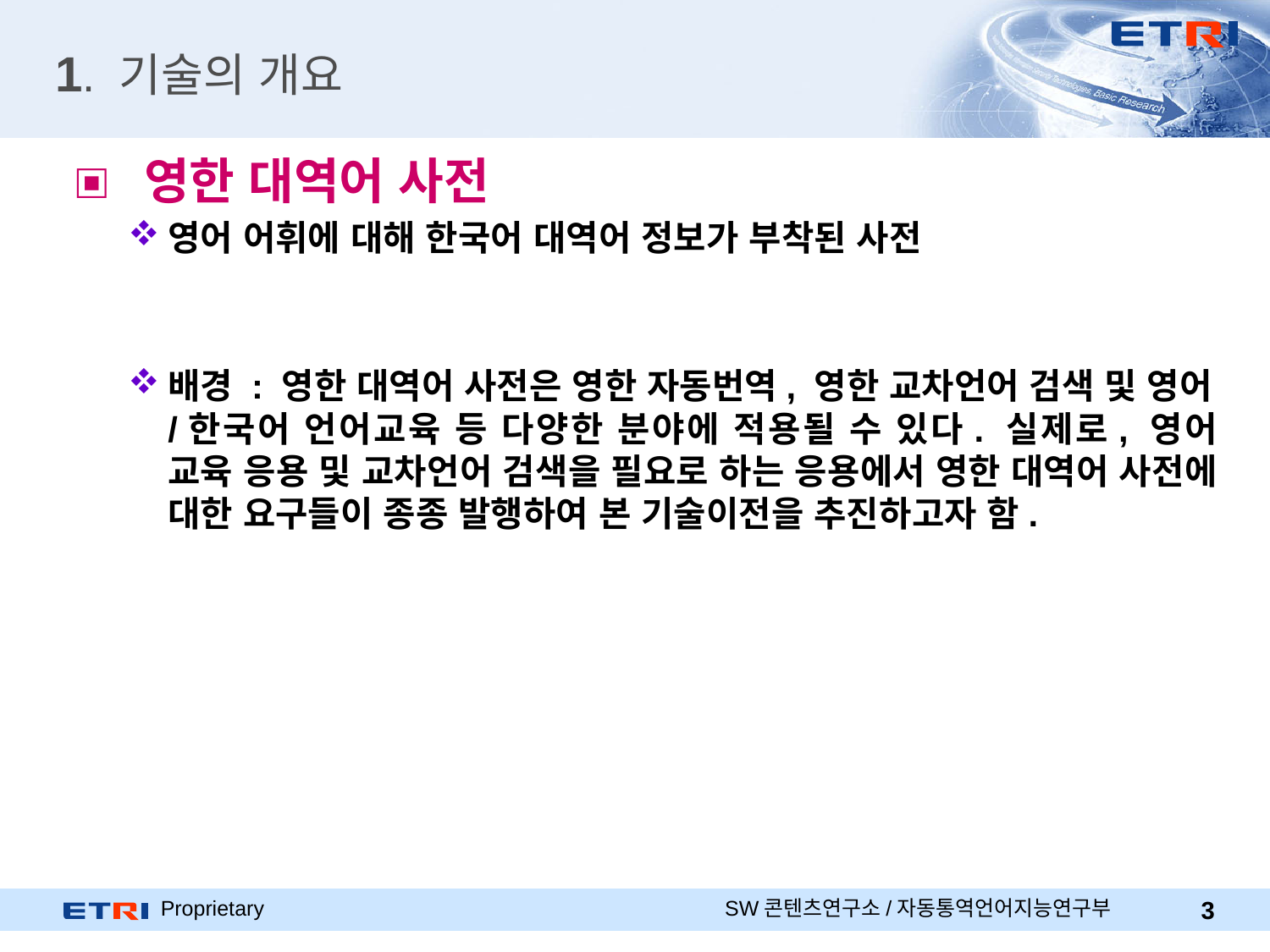

# 1. 기술의 개요
 영한 대역어 사전
영어 어휘에 대해 한국어 대역어 정보가 부착된 사전

배경 : 영한 대역어 사전은 영한 자동번역, 영한 교차언어 검색 및 영어/한국어 언어교육 등 다양한 분야에 적용될 수 있다. 실제로, 영어 교육 응용 및 교차언어 검색을 필요로 하는 응용에서 영한 대역어 사전에 대한 요구들이 종종 발행하여 본 기술이전을 추진하고자 함.

SW콘텐츠연구소/자동통역언어지능연구부
3